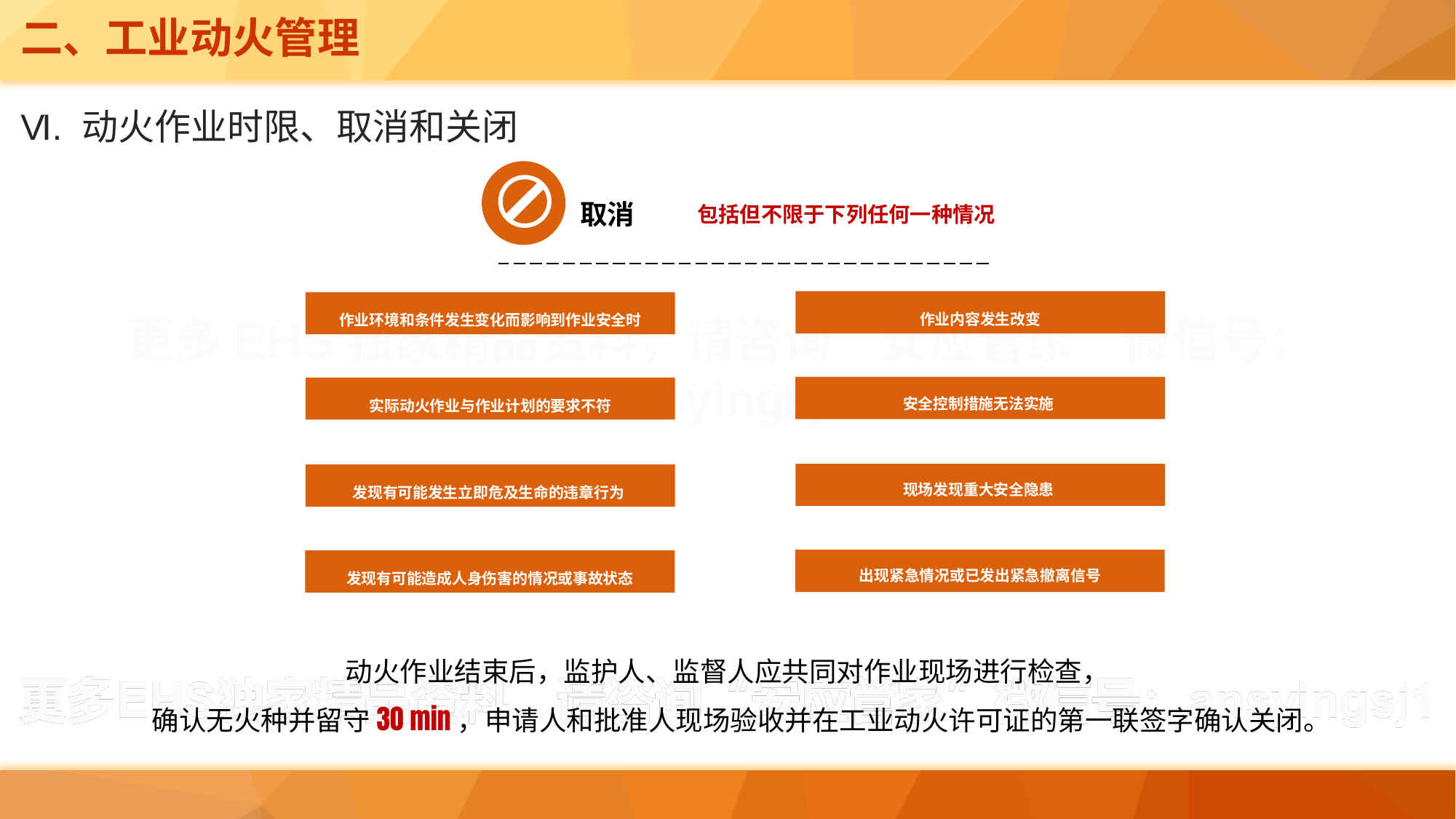

二、工业动火管理
动火作业时限、取消和关闭

取消
包括但不限于下列任何一种情况
作业内容发生改变
作业环境和条件发生变化而影响到作业安全时

安全控制措施无法实施
实际动火作业与作业计划的要求不符

现场发现重大安全隐患
发现有可能发生立即危及生命的违章行为

出现紧急情况或已发出紧急撤离信号
发现有可能造成人身伤害的情况或事故状态

动火作业结束后，监护人、监督人应共同对作业现场进行检查，
确认无火种并留守30 min，申请人和批准人现场验收并在工业动火许可证的第一联签字确认关闭。